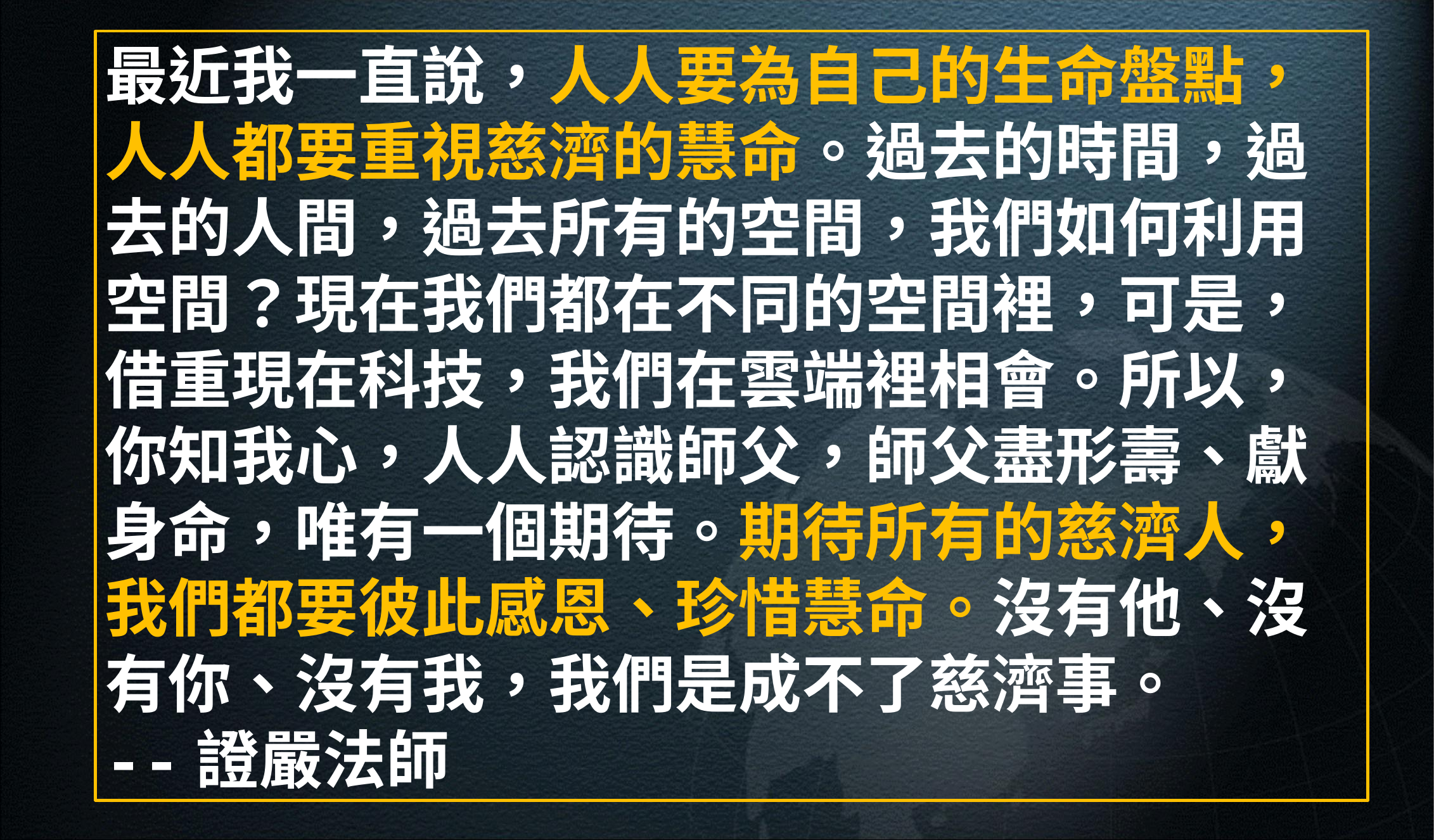

最近我一直說，人人要為自己的生命盤點，人人都要重視慈濟的慧命。過去的時間，過去的人間，過去所有的空間，我們如何利用空間？現在我們都在不同的空間裡，可是，借重現在科技，我們在雲端裡相會。所以，你知我心，人人認識師父，師父盡形壽、獻身命，唯有一個期待。期待所有的慈濟人，我們都要彼此感恩、珍惜慧命。沒有他、沒有你、沒有我，我們是成不了慈濟事。
--證嚴法師